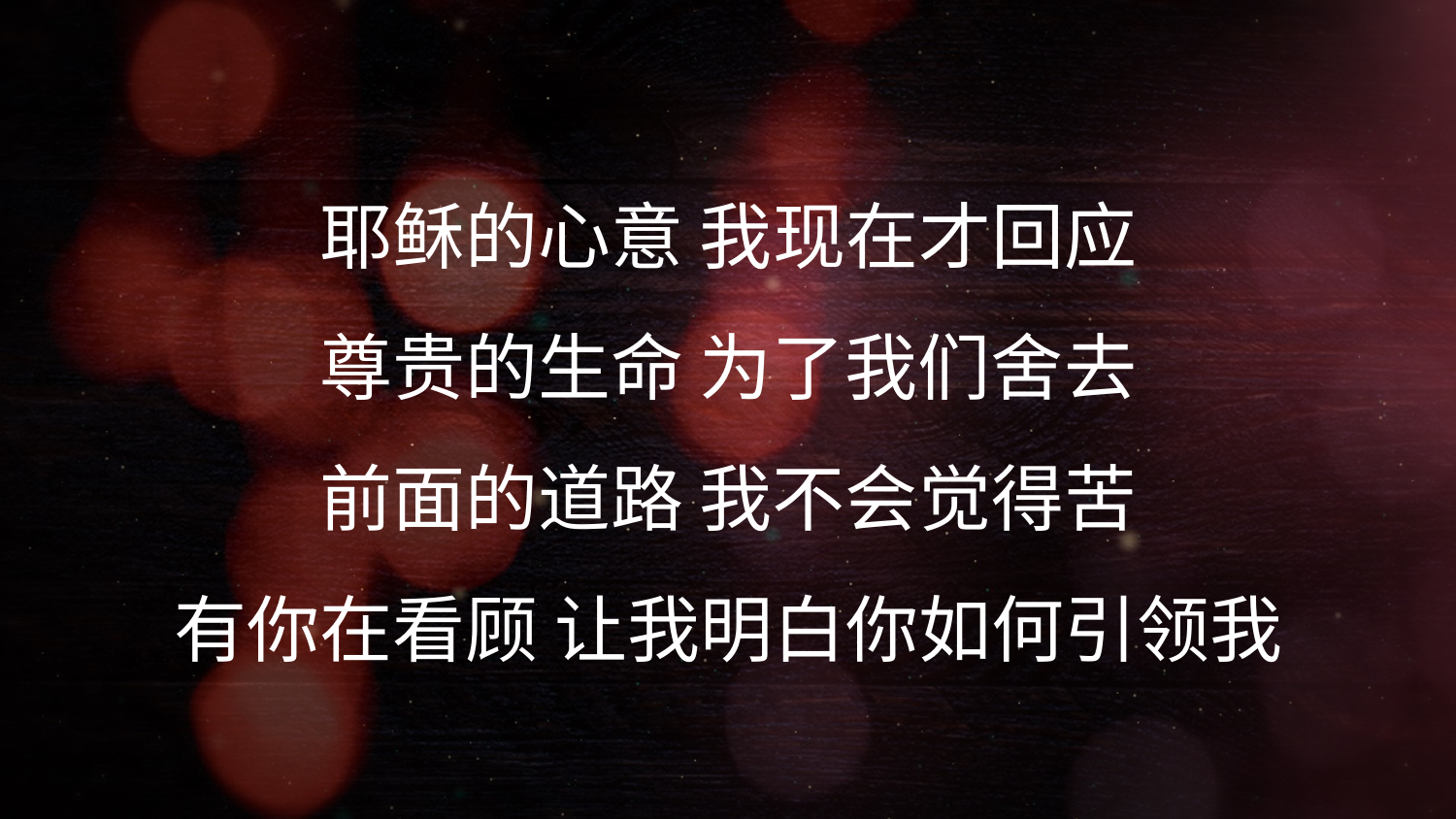

# 耶稣的心意 我现在才回应 尊贵的生命 为了我们舍去 前面的道路 我不会觉得苦 有你在看顾 让我明白你如何引领我